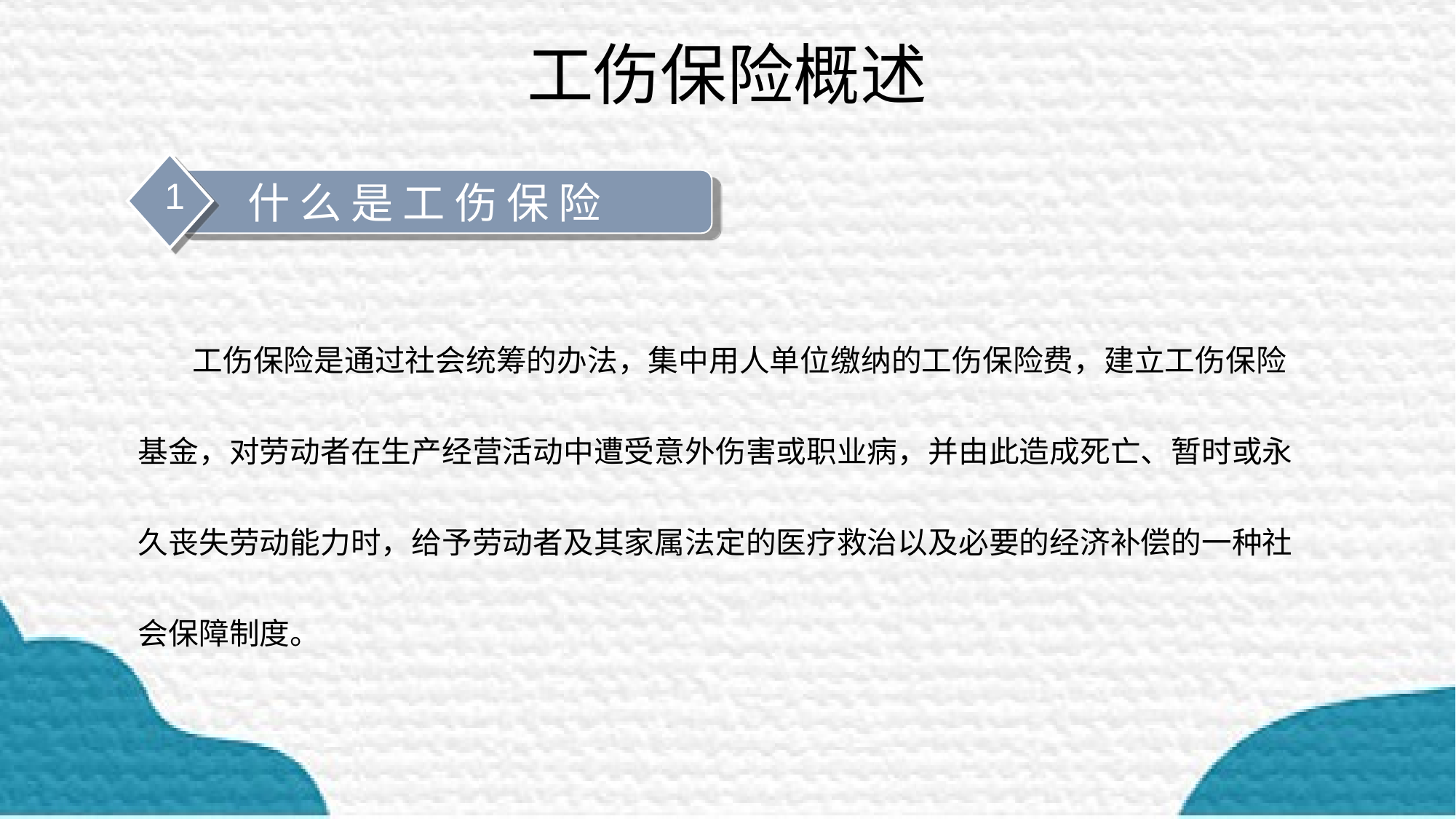

# 工伤保险概述

1

什 么 是 工 伤 保 险
       工伤保险是通过社会统筹的办法，集中用人单位缴纳的工伤保险费，建立工伤保险基金，对劳动者在生产经营活动中遭受意外伤害或职业病，并由此造成死亡、暂时或永久丧失劳动能力时，给予劳动者及其家属法定的医疗救治以及必要的经济补偿的一种社会保障制度。